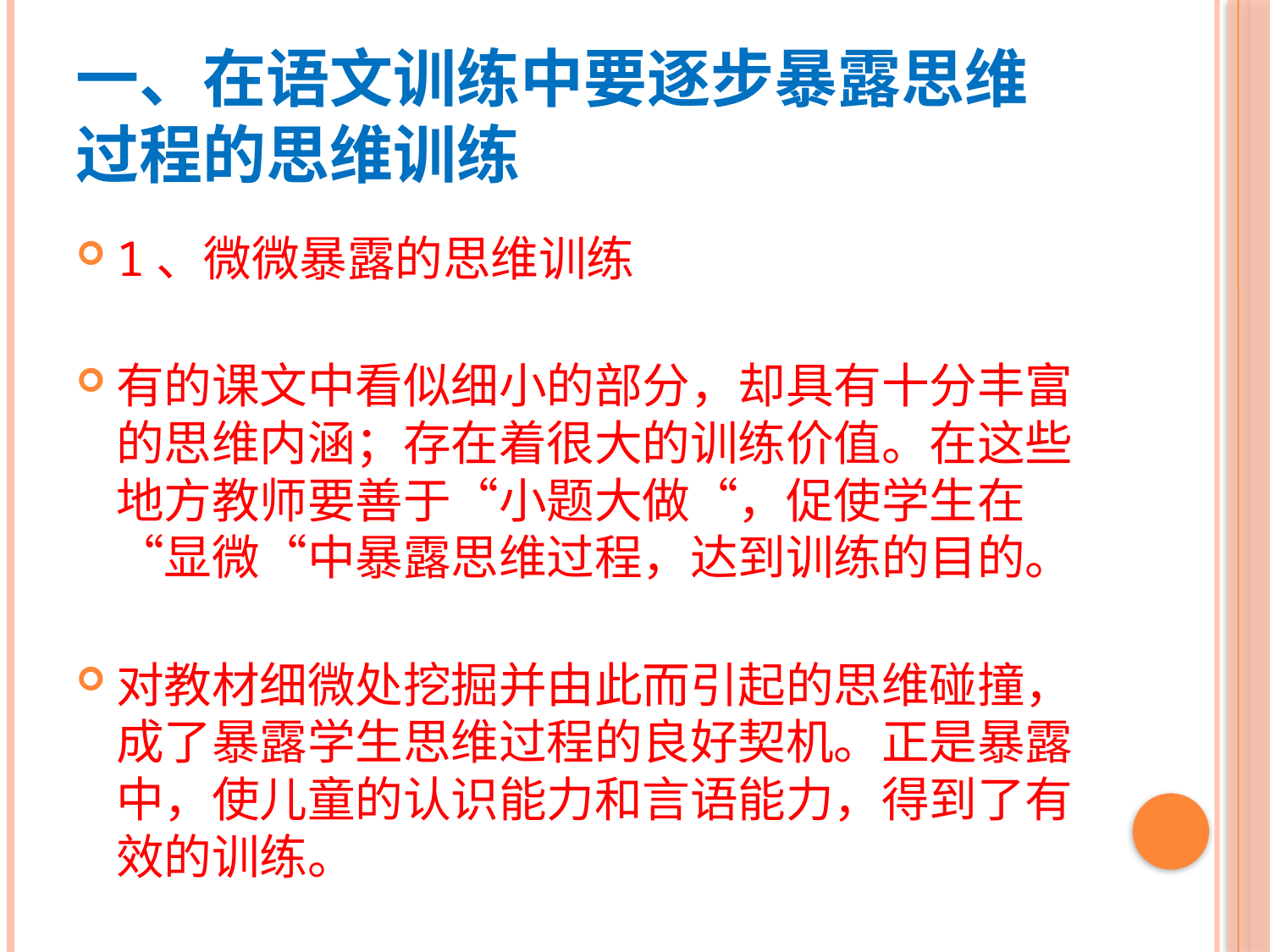

# 一、在语文训练中要逐步暴露思维过程的思维训练
1、微微暴露的思维训练

有的课文中看似细小的部分，却具有十分丰富的思维内涵；存在着很大的训练价值。在这些地方教师要善于“小题大做“，促使学生在“显微“中暴露思维过程，达到训练的目的。

对教材细微处挖掘并由此而引起的思维碰撞，成了暴露学生思维过程的良好契机。正是暴露中，使儿童的认识能力和言语能力，得到了有效的训练。